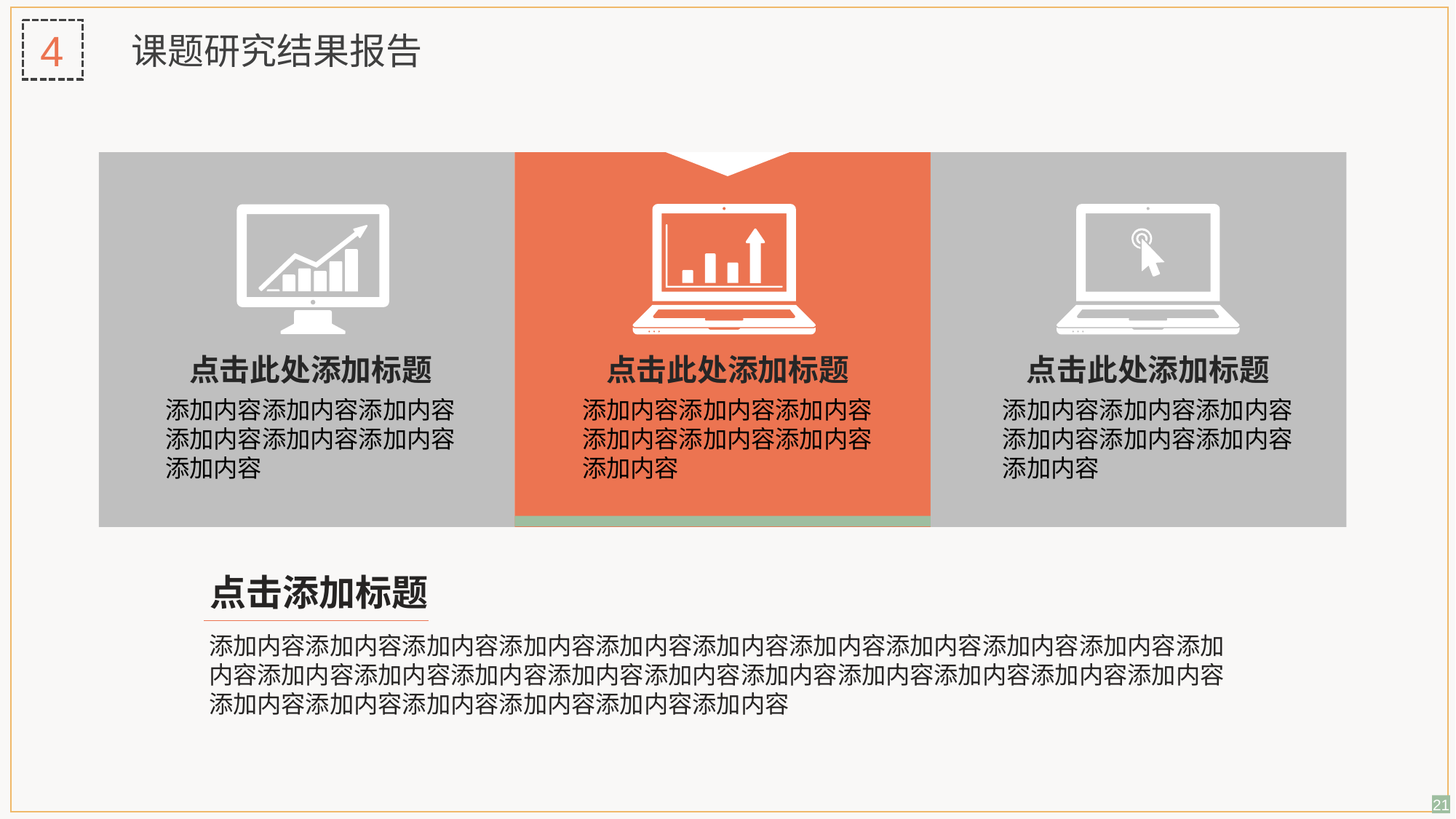

4
课题研究结果报告

点击此处添加标题
点击此处添加标题
点击此处添加标题
添加内容添加内容添加内容添加内容添加内容添加内容添加内容
添加内容添加内容添加内容添加内容添加内容添加内容添加内容
添加内容添加内容添加内容添加内容添加内容添加内容添加内容

点击添加标题
添加内容添加内容添加内容添加内容添加内容添加内容添加内容添加内容添加内容添加内容添加内容添加内容添加内容添加内容添加内容添加内容添加内容添加内容添加内容添加内容添加内容添加内容添加内容添加内容添加内容添加内容添加内容
21